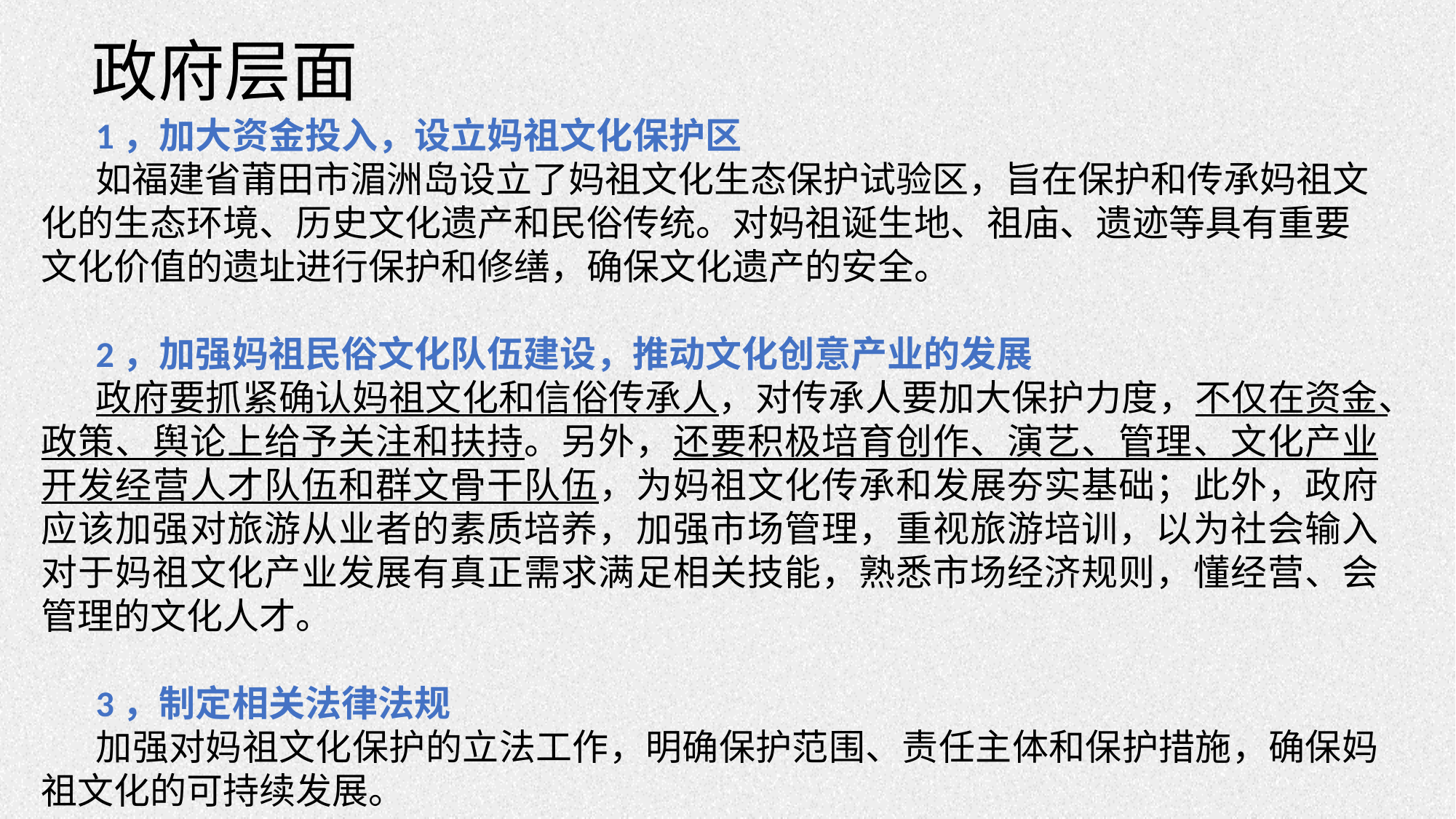

# 政府层面
1，加大资金投入，设立妈祖文化保护区
如福建省莆田市湄洲岛设立了妈祖文化生态保护试验区，旨在保护和传承妈祖文化的生态环境、历史文化遗产和民俗传统。对妈祖诞生地、祖庙、遗迹等具有重要文化价值的遗址进行保护和修缮，确保文化遗产的安全。

2，加强妈祖民俗文化队伍建设，推动文化创意产业的发展
政府要抓紧确认妈祖文化和信俗传承人，对传承人要加大保护力度，不仅在资金、政策、舆论上给予关注和扶持。另外，还要积极培育创作、演艺、管理、文化产业开发经营人才队伍和群文骨干队伍，为妈祖文化传承和发展夯实基础；此外，政府应该加强对旅游从业者的素质培养，加强市场管理，重视旅游培训，以为社会输入对于妈祖文化产业发展有真正需求满足相关技能，熟悉市场经济规则，懂经营、会管理的文化人才。

3，制定相关法律法规
加强对妈祖文化保护的立法工作，明确保护范围、责任主体和保护措施，确保妈祖文化的可持续发展。